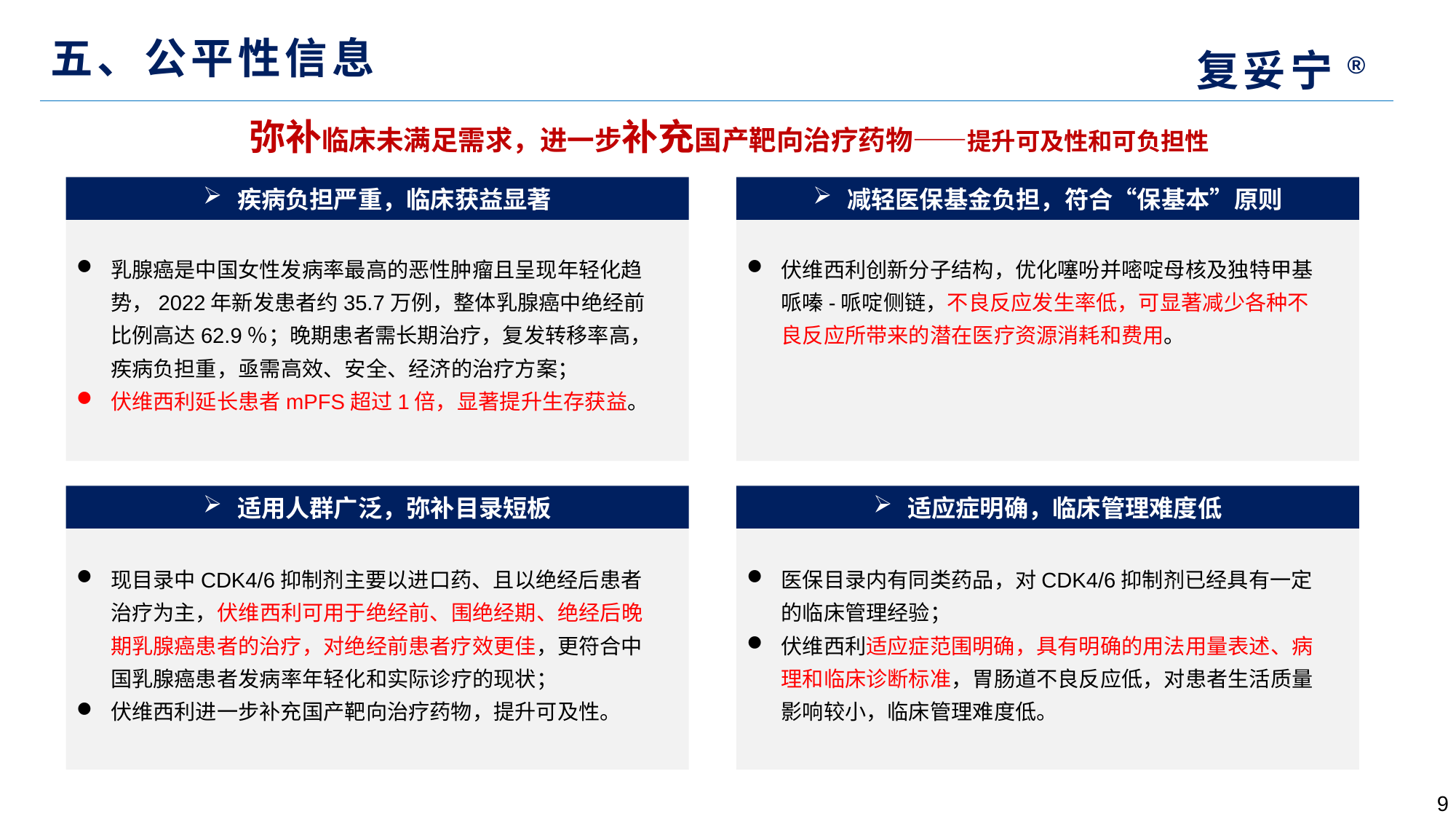

五、公平性信息
复妥宁®
弥补临床未满足需求，进一步补充国产靶向治疗药物——提升可及性和可负担性

疾病负担严重，临床获益显著

减轻医保基金负担，符合“保基本”原则
乳腺癌是中国女性发病率最高的恶性肿瘤且呈现年轻化趋势，2022年新发患者约35.7万例，整体乳腺癌中绝经前比例高达62.9％；晚期患者需长期治疗，复发转移率高，疾病负担重，亟需高效、安全、经济的治疗方案；
伏维西利延长患者mPFS超过1倍，显著提升生存获益。
伏维西利创新分子结构，优化噻吩并嘧啶母核及独特甲基哌嗪-哌啶侧链，不良反应发生率低，可显著减少各种不良反应所带来的潜在医疗资源消耗和费用。

适用人群广泛，弥补目录短板
现目录中CDK4/6抑制剂主要以进口药、且以绝经后患者治疗为主，伏维西利可用于绝经前、围绝经期、绝经后晚期乳腺癌患者的治疗，对绝经前患者疗效更佳，更符合中国乳腺癌患者发病率年轻化和实际诊疗的现状；
伏维西利进一步补充国产靶向治疗药物，提升可及性。

适应症明确，临床管理难度低
医保目录内有同类药品，对CDK4/6抑制剂已经具有一定的临床管理经验；
伏维西利适应症范围明确，具有明确的用法用量表述、病理和临床诊断标准，胃肠道不良反应低，对患者生活质量影响较小，临床管理难度低。
9